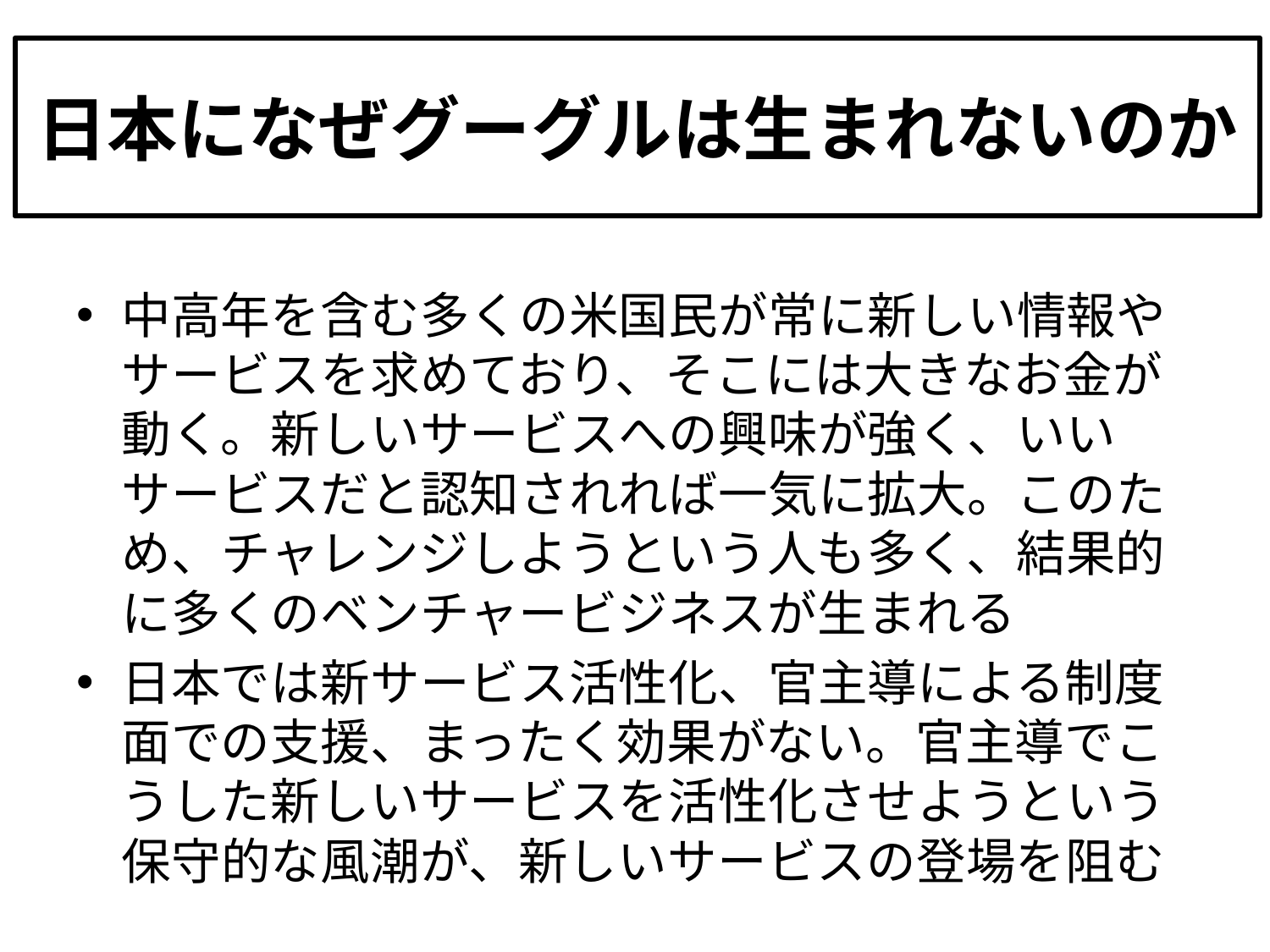

# 日本になぜグーグルは生まれないのか
中高年を含む多くの米国民が常に新しい情報やサービスを求めており、そこには大きなお金が動く。新しいサービスへの興味が強く、いいサービスだと認知されれば一気に拡大。このため、チャレンジしようという人も多く、結果的に多くのベンチャービジネスが生まれる
日本では新サービス活性化、官主導による制度面での支援、まったく効果がない。官主導でこうした新しいサービスを活性化させようという保守的な風潮が、新しいサービスの登場を阻む